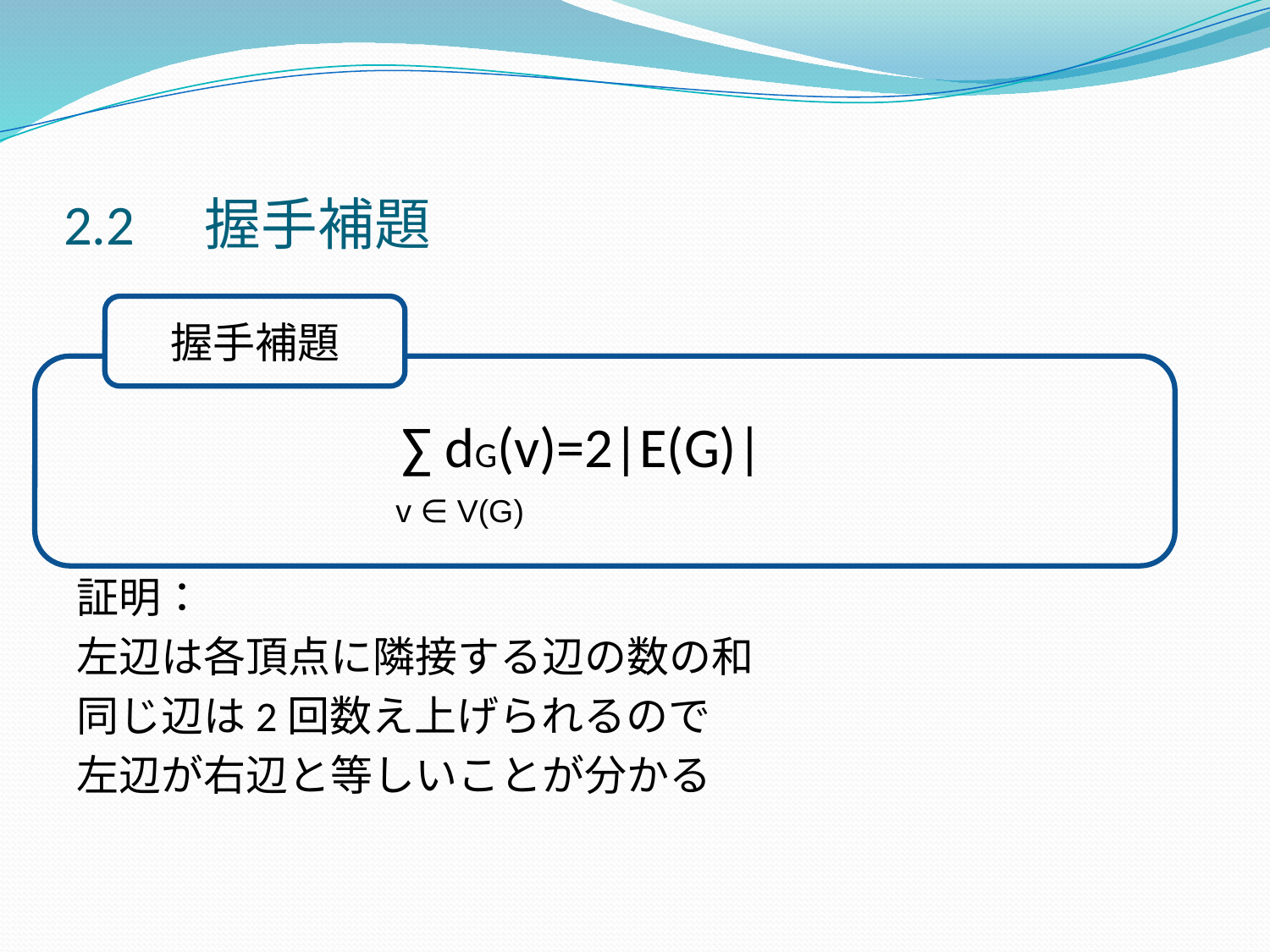

# 2.2　握手補題

証明：
左辺は各頂点に隣接する辺の数の和
同じ辺は2回数え上げられるので
左辺が右辺と等しいことが分かる

                                ∑ dG(v)=2|E(G)|

握手補題

v ∈ V(G)